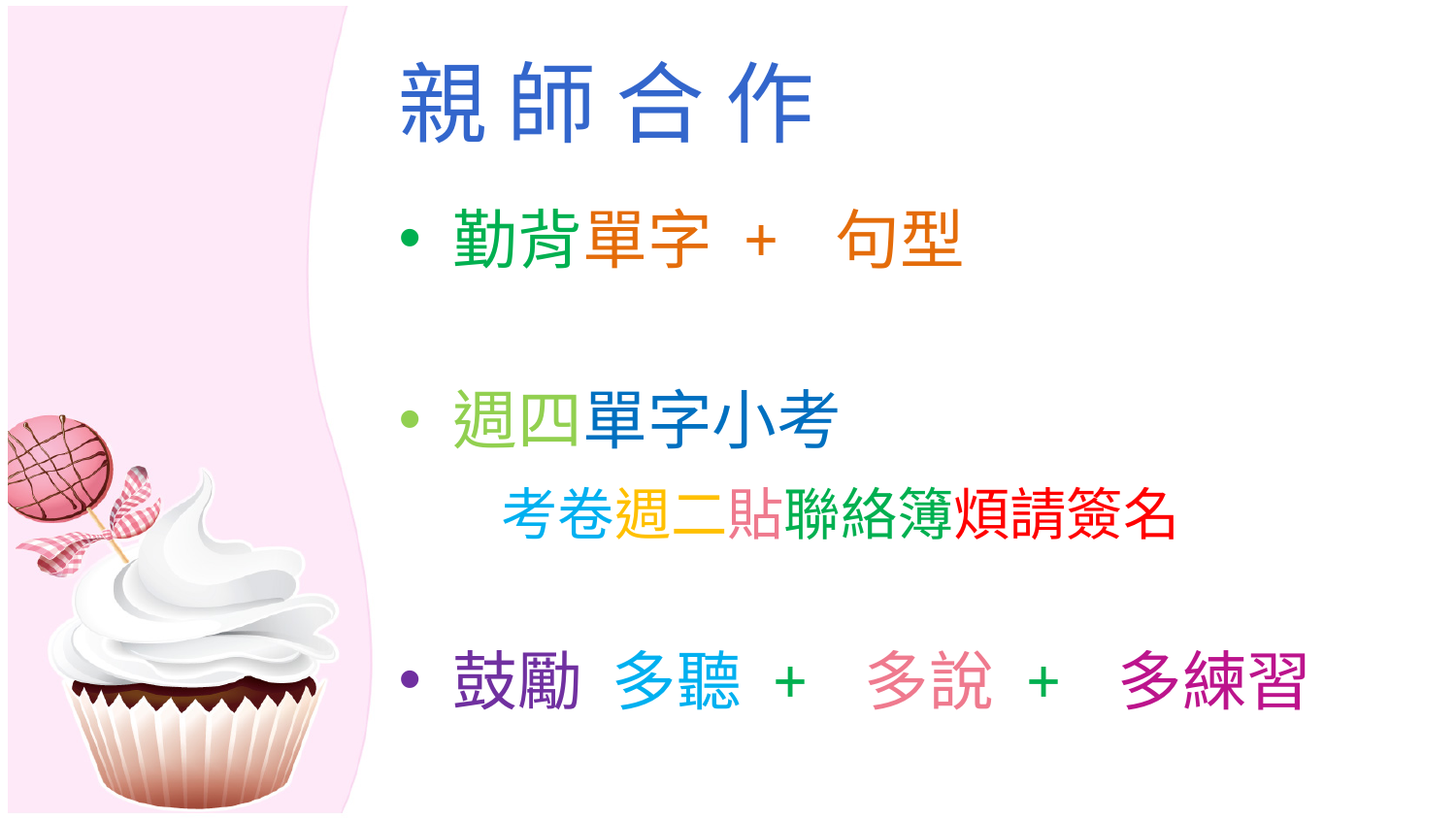

# 親 師 合 作
勤背單字 + 句型

週四單字小考
      考卷週二貼聯絡簿煩請簽名

鼓勵  多聽 + 多說 + 多練習